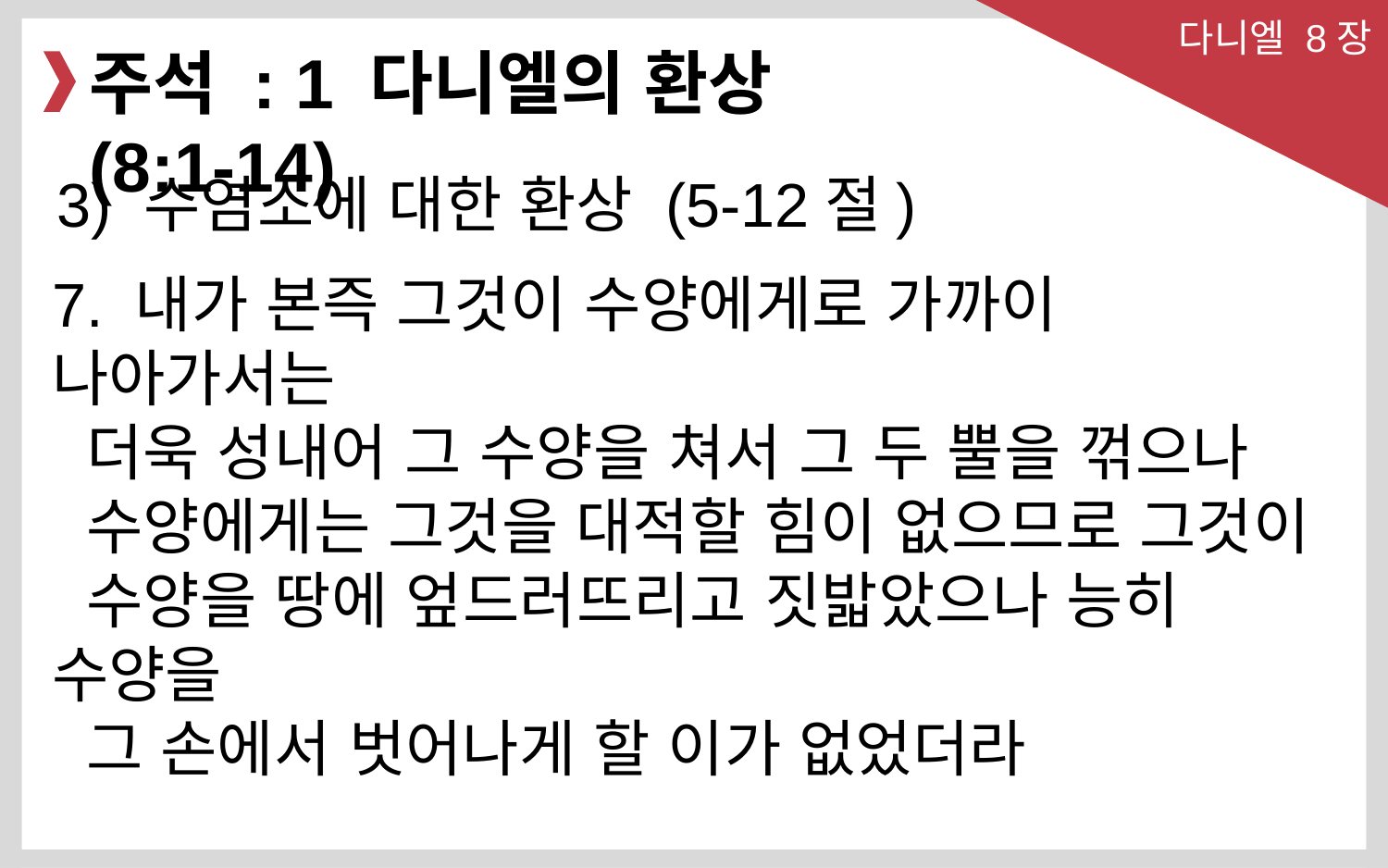

다니엘 8장
주석 : 1 다니엘의 환상 (8:1-14)

3) 수염소에 대한 환상 (5-12절)
7. 내가 본즉 그것이 수양에게로 가까이 나아가서는
  더욱 성내어 그 수양을 쳐서 그 두 뿔을 꺾으나
  수양에게는 그것을 대적할 힘이 없으므로 그것이
  수양을 땅에 엎드러뜨리고 짓밟았으나 능히 수양을
  그 손에서 벗어나게 할 이가 없었더라